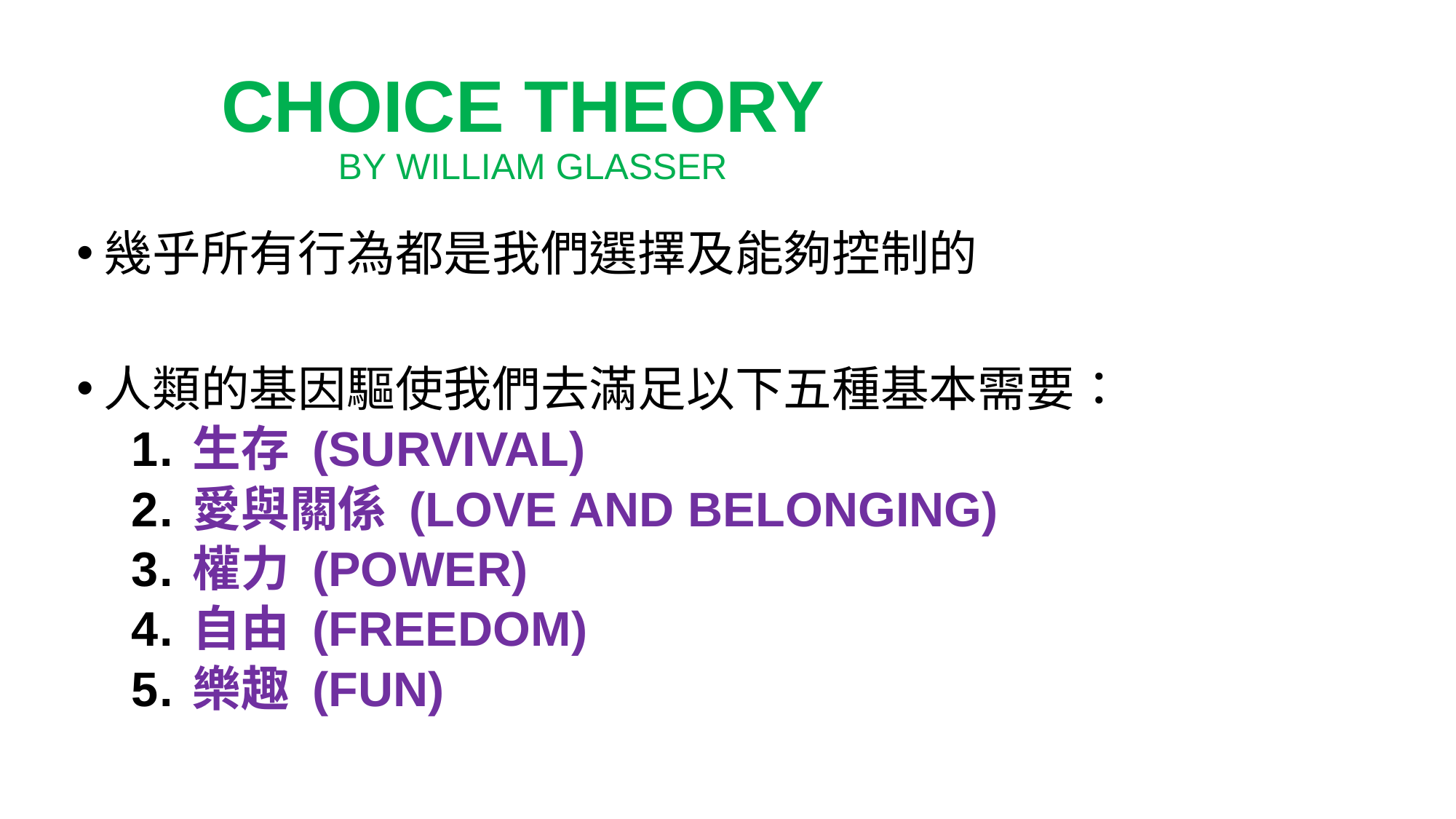

Choice Theory
by William Glasser
幾乎所有行為都是我們選擇及能夠控制的

人類的基因驅使我們去滿足以下五種基本需要：
生存 (Survival)
愛與關係 (Love and belonging)
權力 (Power)
自由 (Freedom)
樂趣 (Fun)